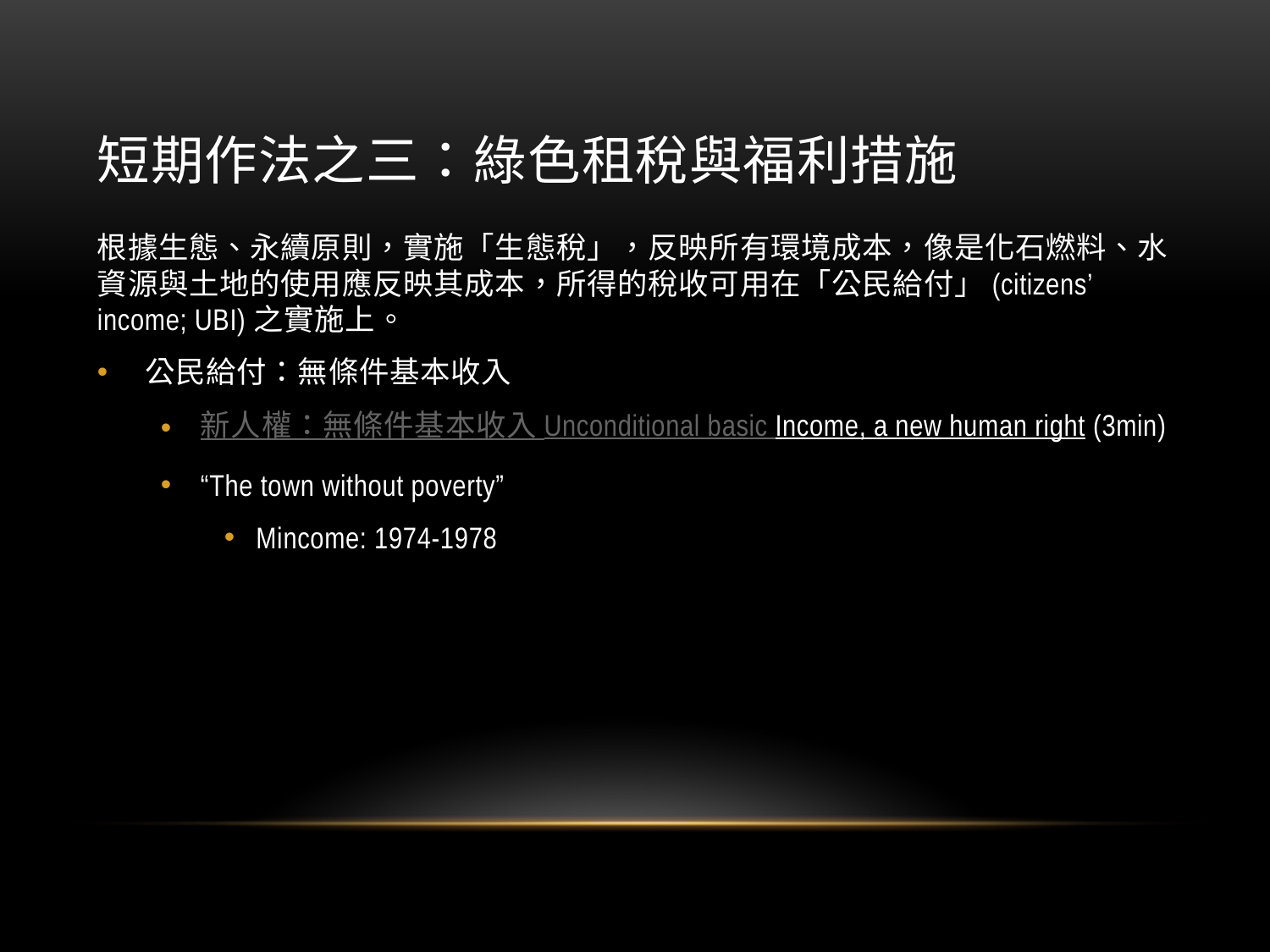

# 短期作法之三：綠色租稅與福利措施
根據生態、永續原則，實施「生態稅」，反映所有環境成本，像是化石燃料、水資源與土地的使用應反映其成本，所得的稅收可用在「公民給付」(citizens’ income; UBI)之實施上。
公民給付：無條件基本收入
新人權：無條件基本收入 Unconditional basic Income, a new human right (3min)
“The town without poverty”
Mincome: 1974-1978